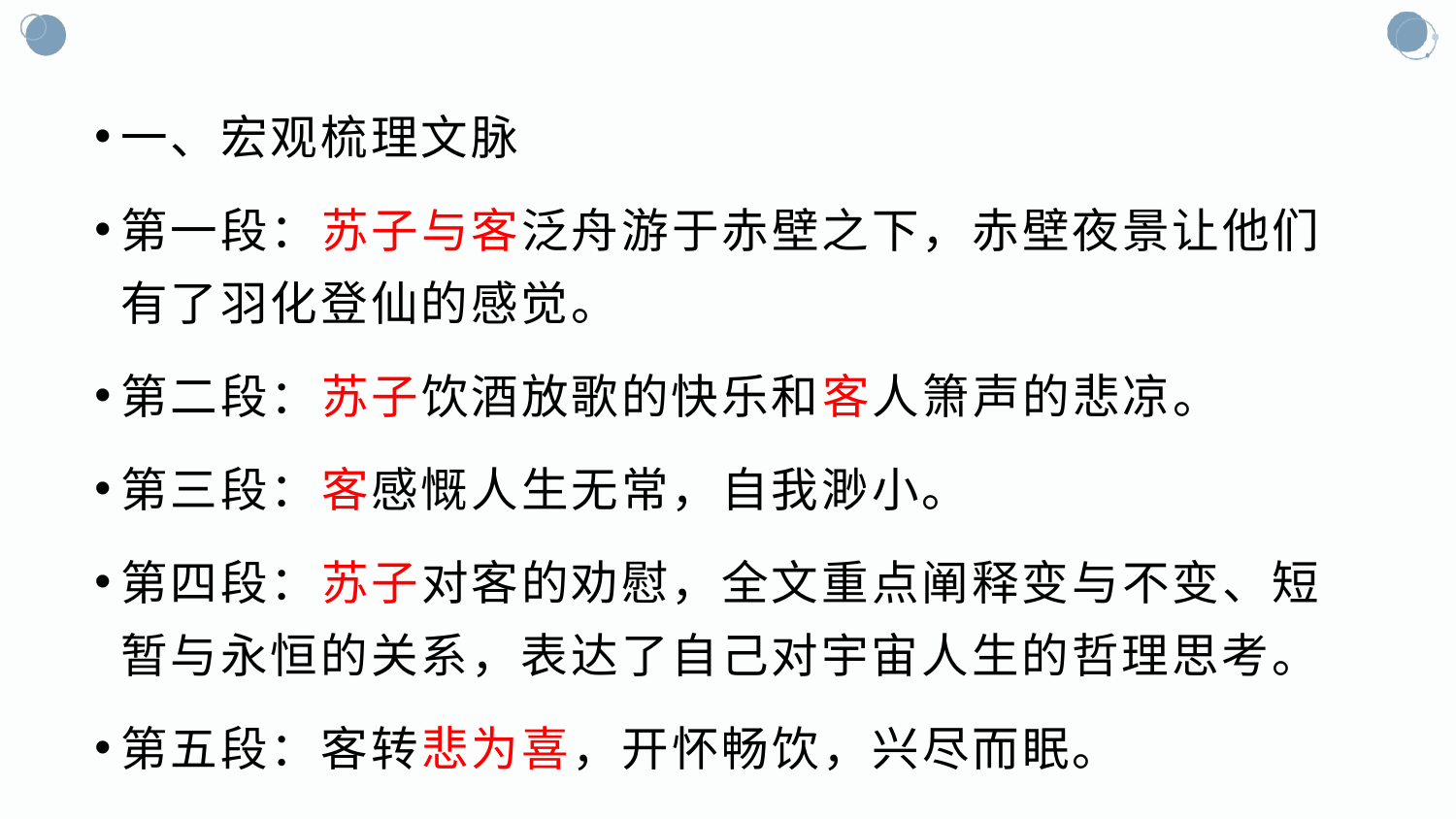

一、宏观梳理文脉
第一段：苏子与客泛舟游于赤壁之下，赤壁夜景让他们有了羽化登仙的感觉。
第二段：苏子饮酒放歌的快乐和客人箫声的悲凉。
第三段：客感慨人生无常，自我渺小。
第四段：苏子对客的劝慰，全文重点阐释变与不变、短暂与永恒的关系，表达了自己对宇宙人生的哲理思考。
第五段：客转悲为喜，开怀畅饮，兴尽而眠。